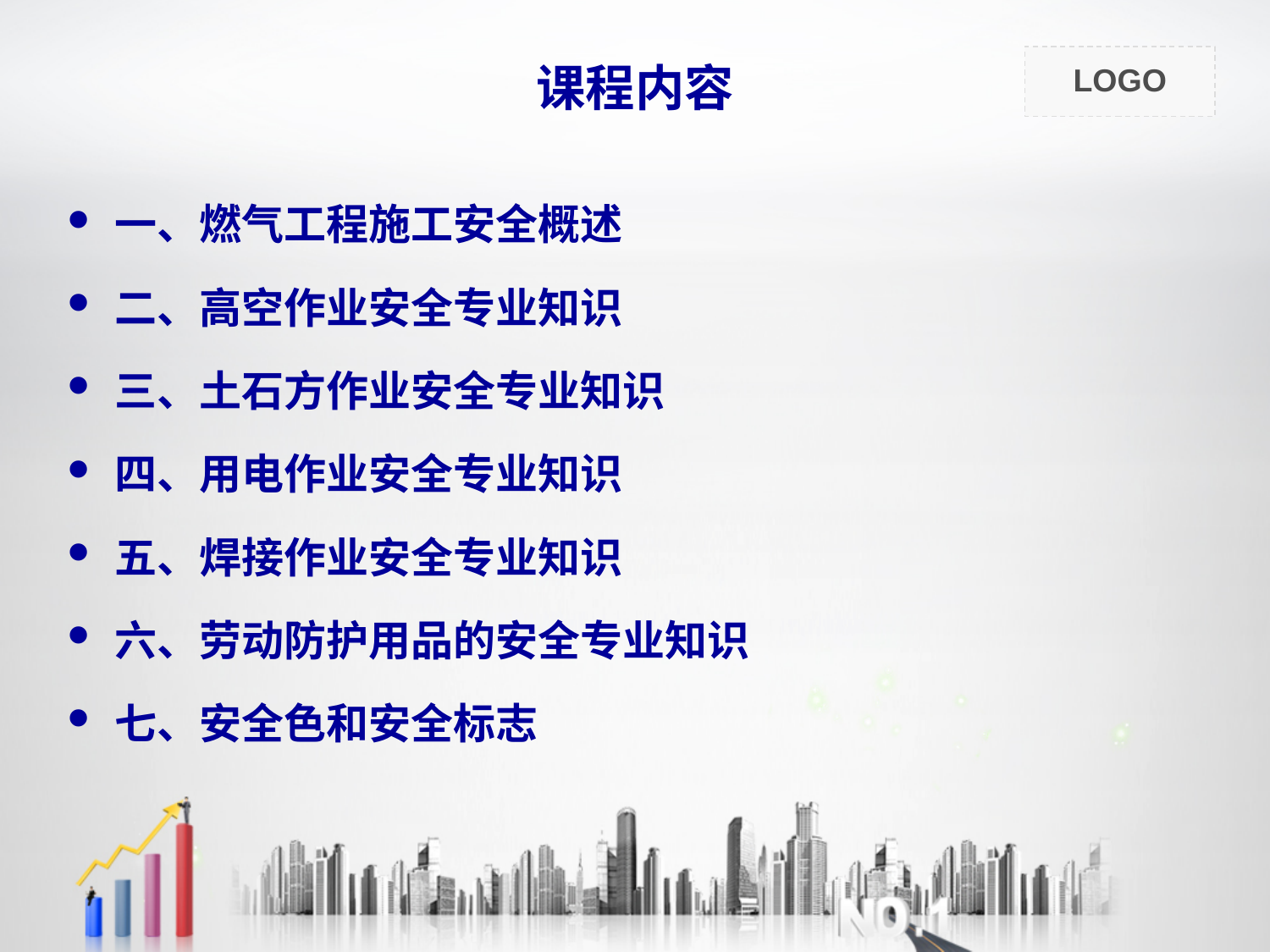

# 课程内容
一、燃气工程施工安全概述
二、高空作业安全专业知识
三、土石方作业安全专业知识
四、用电作业安全专业知识
五、焊接作业安全专业知识
六、劳动防护用品的安全专业知识
七、安全色和安全标志

3